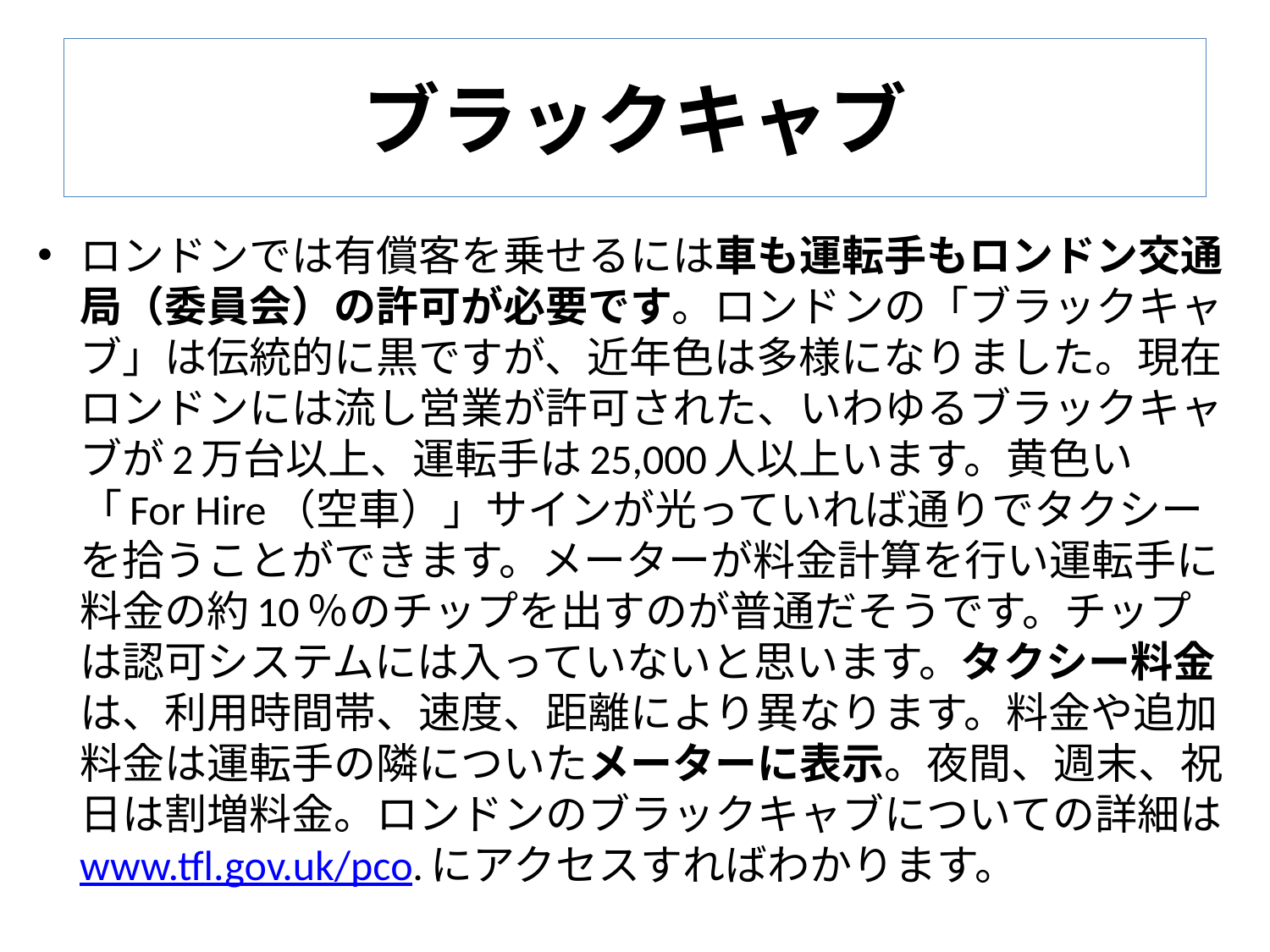

# ブラックキャブ
ロンドンでは有償客を乗せるには車も運転手もロンドン交通局（委員会）の許可が必要です。ロンドンの「ブラックキャブ」は伝統的に黒ですが、近年色は多様になりました。現在ロンドンには流し営業が許可された、いわゆるブラックキャブが2万台以上、運転手は25,000人以上います。黄色い「For Hire（空車）」サインが光っていれば通りでタクシーを拾うことができます。メーターが料金計算を行い運転手に料金の約10％のチップを出すのが普通だそうです。チップは認可システムには入っていないと思います。タクシー料金は、利用時間帯、速度、距離により異なります。料金や追加料金は運転手の隣についたメーターに表示。夜間、週末、祝日は割増料金。ロンドンのブラックキャブについての詳細は www.tfl.gov.uk/pco.にアクセスすればわかります。